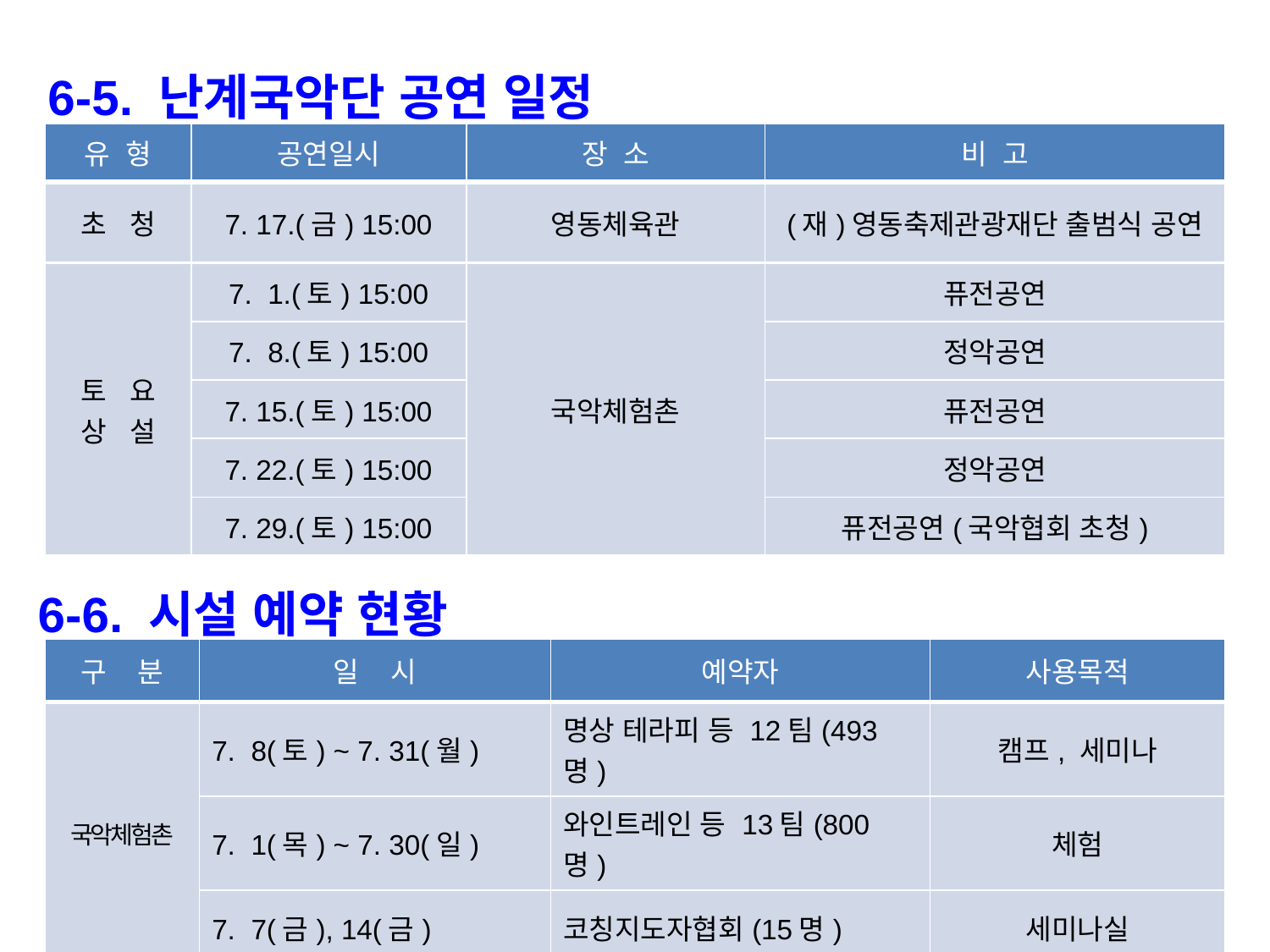

6-5. 난계국악단 공연 일정
| 유 형 | 공연일시 | 장 소 | 비 고 |
| --- | --- | --- | --- |
| 초 청 | 7. 17.(금) 15:00 | 영동체육관 | (재)영동축제관광재단 출범식 공연 |
| 토 요 상 설 | 7. 1.(토) 15:00 | 국악체험촌 | 퓨전공연 |
|  | 7. 8.(토) 15:00 |  | 정악공연 |
|  | 7. 15.(토) 15:00 |  | 퓨전공연 |
|  | 7. 22.(토) 15:00 |  | 정악공연 |
|  | 7. 29.(토) 15:00 |  | 퓨전공연(국악협회 초청) |
6-6. 시설 예약 현황
| 구 분 | 일 시 | 예약자 | 사용목적 |
| --- | --- | --- | --- |
| 국악체험촌 | 7. 8(토) ~ 7. 31(월) | 명상 테라피 등 12팀(493명) | 캠프, 세미나 |
|  | 7. 1(목) ~ 7. 30(일) | 와인트레인 등 13팀(800명) | 체험 |
|  | 7. 7(금), 14(금) | 코칭지도자협회(15명) | 세미나실 |